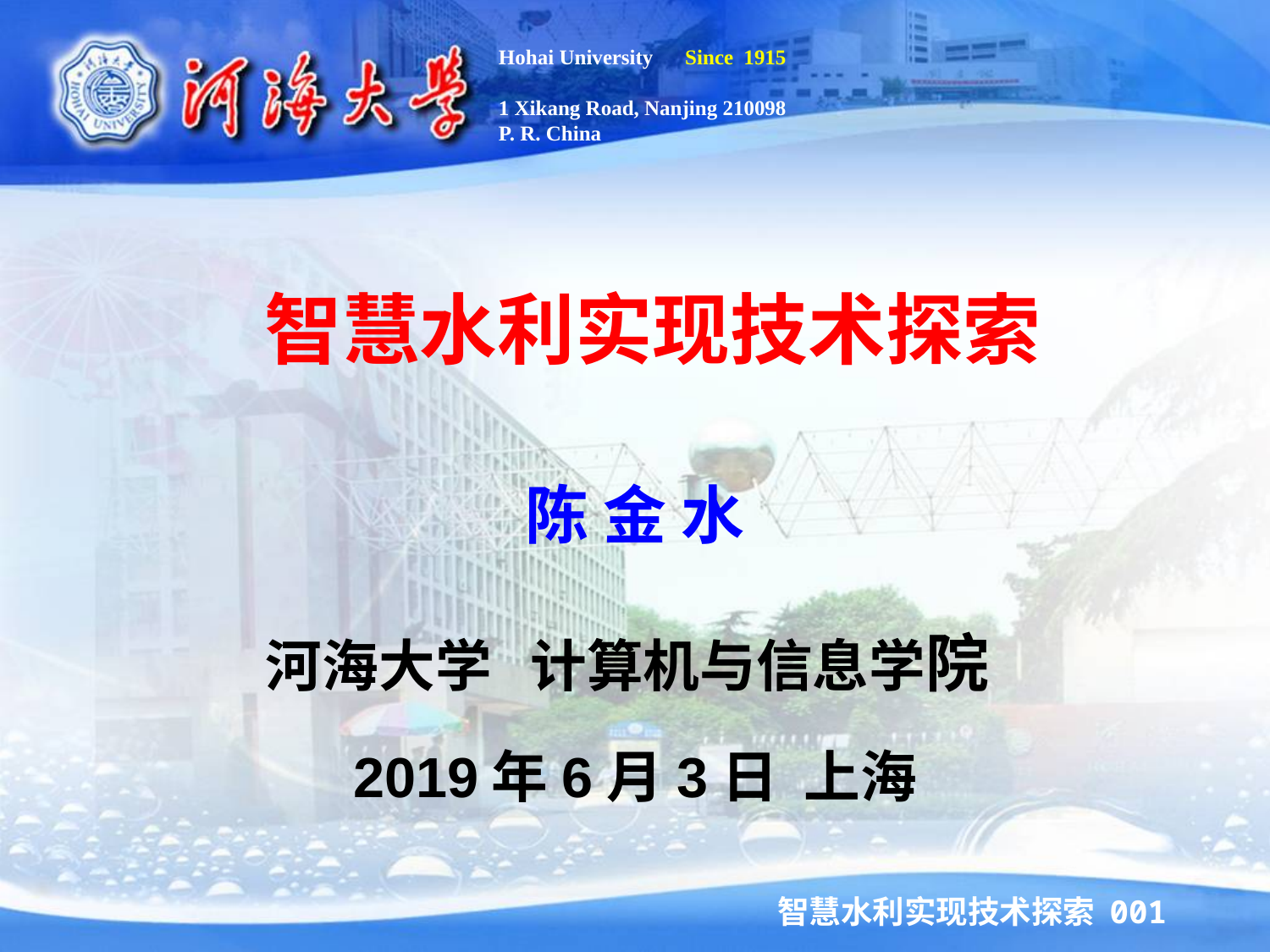

Hohai University      Since  1915
1 Xikang Road, Nanjing 210098
P. R. China
 智慧水利实现技术探索

陈 金 水

河海大学   计算机与信息学院
2019年6月3日  上海
智慧水利实现技术探索 001